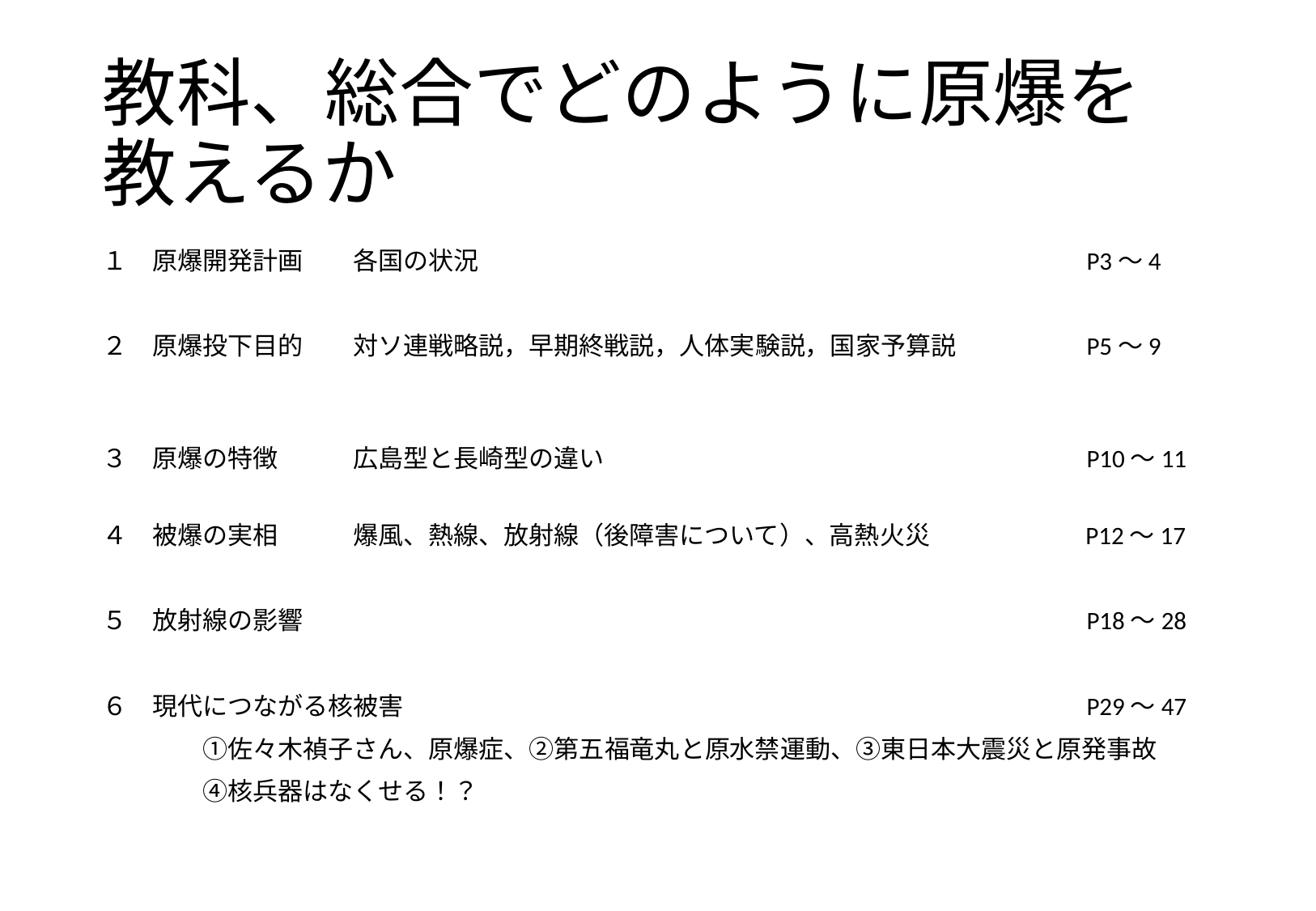

# 教科、総合でどのように原爆を教えるか
１　原爆開発計画　　各国の状況　　　　　　　　　　　　　　　　　　　　　　　　P3～4

２　原爆投下目的　　対ソ連戦略説，早期終戦説，人体実験説，国家予算説　　　　　P5～9

３　原爆の特徴　　　広島型と長崎型の違い　　　　　　　　　　　　　　　　　　　P10～11

４　被爆の実相　　　爆風、熱線、放射線（後障害について）、高熱火災　　　　　　P12～17

５　放射線の影響　　　　　　　　　　　　　　　　　　　　　　　　　　　　　　　P18～28

６　現代につながる核被害　　　　　　　　　　　　　　　　　　　　　　　　　　　P29～47
　　　　①佐々木禎子さん、原爆症、②第五福竜丸と原水禁運動、③東日本大震災と原発事故
　　　　④核兵器はなくせる！？